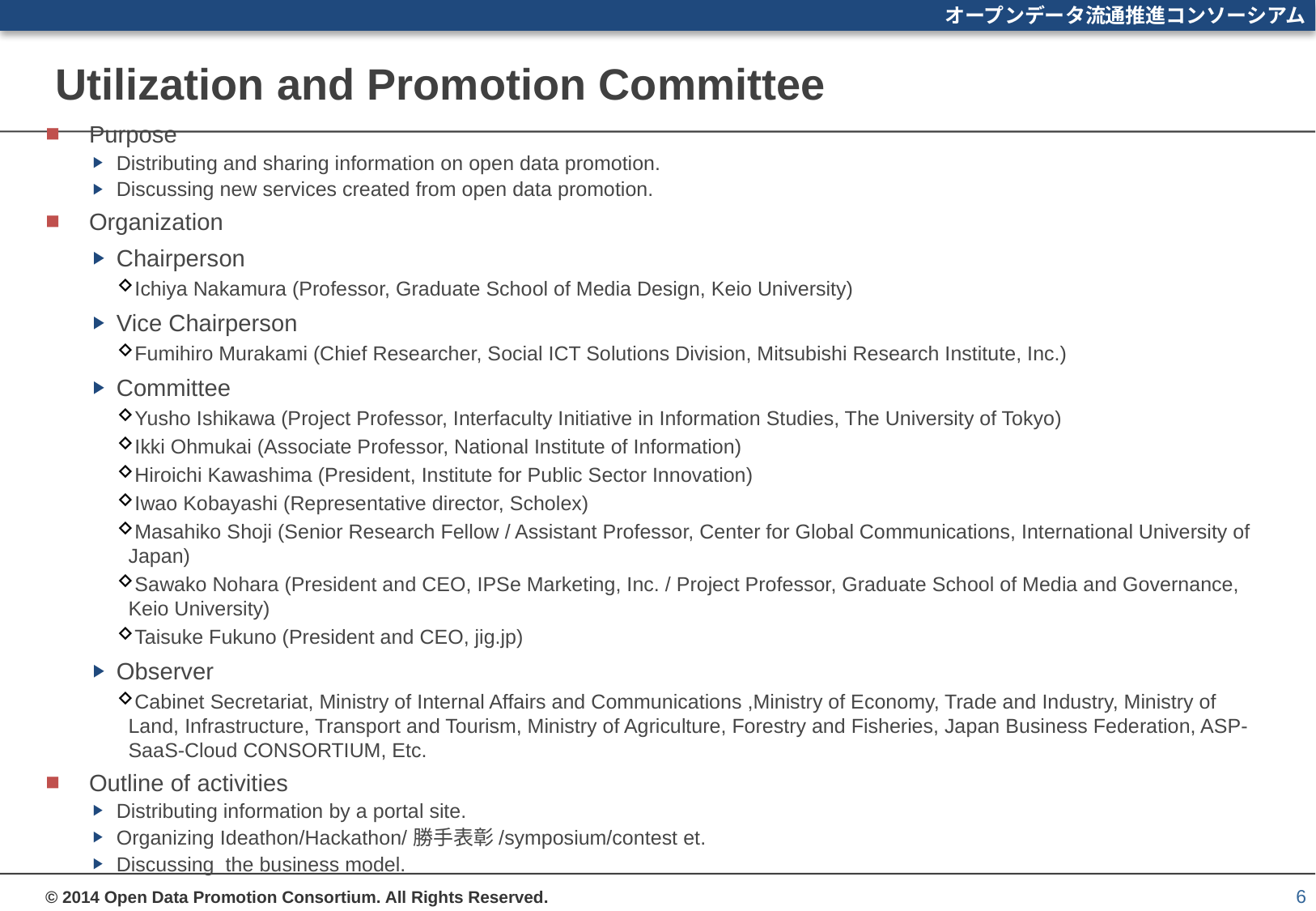

# Utilization and Promotion Committee
Purpose
Distributing and sharing information on open data promotion.
Discussing new services created from open data promotion.
Organization
Chairperson
Ichiya Nakamura (Professor, Graduate School of Media Design, Keio University)
Vice Chairperson
Fumihiro Murakami (Chief Researcher, Social ICT Solutions Division, Mitsubishi Research Institute, Inc.)
Committee
Yusho Ishikawa (Project Professor, Interfaculty Initiative in Information Studies, The University of Tokyo)
Ikki Ohmukai (Associate Professor, National Institute of Information)
Hiroichi Kawashima (President, Institute for Public Sector Innovation)
Iwao Kobayashi (Representative director, Scholex)
Masahiko Shoji (Senior Research Fellow / Assistant Professor, Center for Global Communications, International University of Japan)
Sawako Nohara (President and CEO, IPSe Marketing, Inc. / Project Professor, Graduate School of Media and Governance, Keio University)
Taisuke Fukuno (President and CEO, jig.jp)
Observer
Cabinet Secretariat, Ministry of Internal Affairs and Communications ,Ministry of Economy, Trade and Industry, Ministry of Land, Infrastructure, Transport and Tourism, Ministry of Agriculture, Forestry and Fisheries, Japan Business Federation, ASP-SaaS-Cloud CONSORTIUM, Etc.
Outline of activities
Distributing information by a portal site.
Organizing Ideathon/Hackathon/勝手表彰/symposium/contest et.
Discussing  the business model.
6